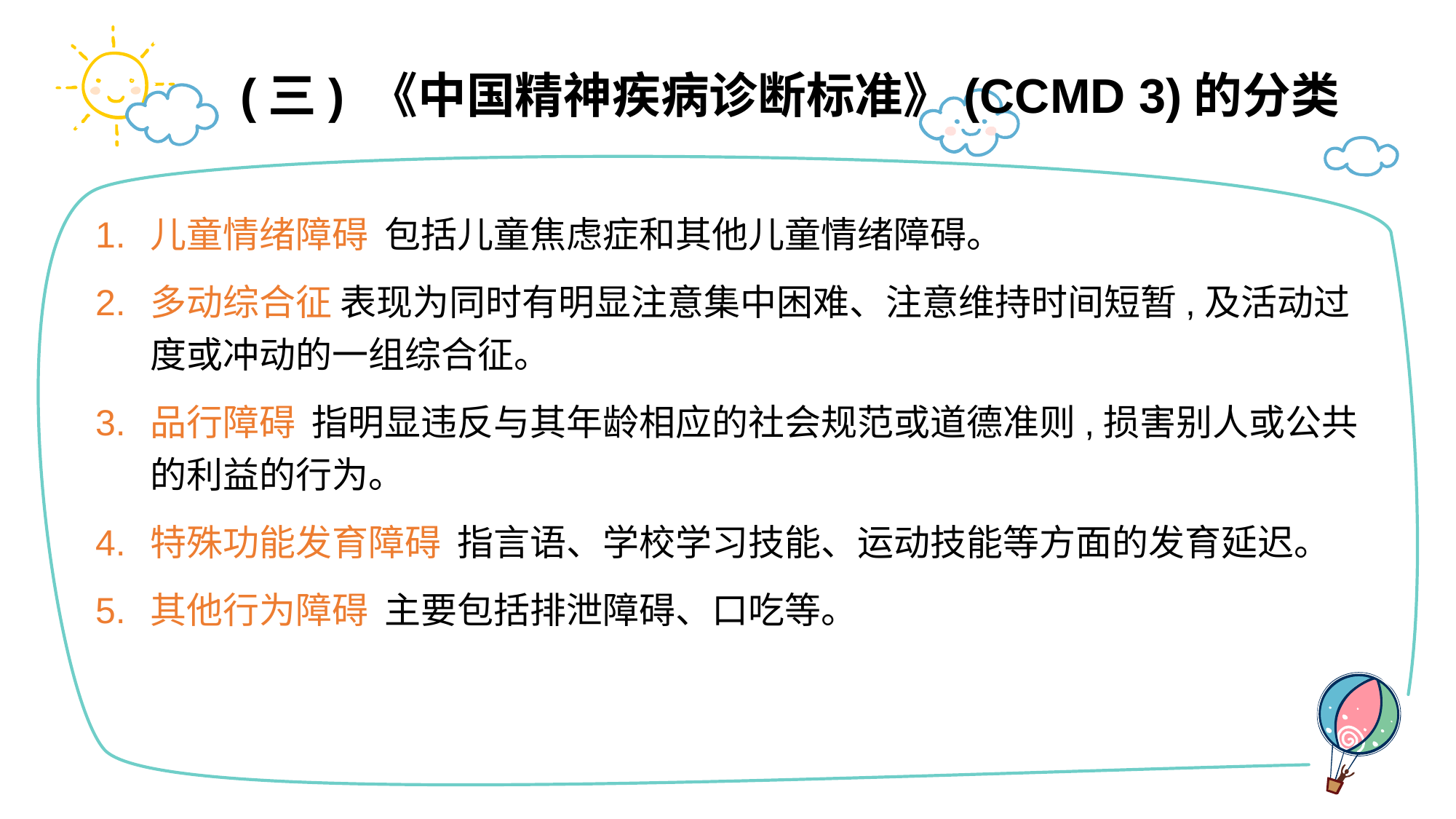

# (三) 《中国精神疾病诊断标准》(CCMD 3)的分类
儿童情绪障碍  包括儿童焦虑症和其他儿童情绪障碍。
多动综合征 表现为同时有明显注意集中困难、注意维持时间短暂,及活动过度或冲动的一组综合征。
品行障碍  指明显违反与其年龄相应的社会规范或道德准则,损害别人或公共的利益的行为。
特殊功能发育障碍  指言语、学校学习技能、运动技能等方面的发育延迟。
其他行为障碍  主要包括排泄障碍、口吃等。